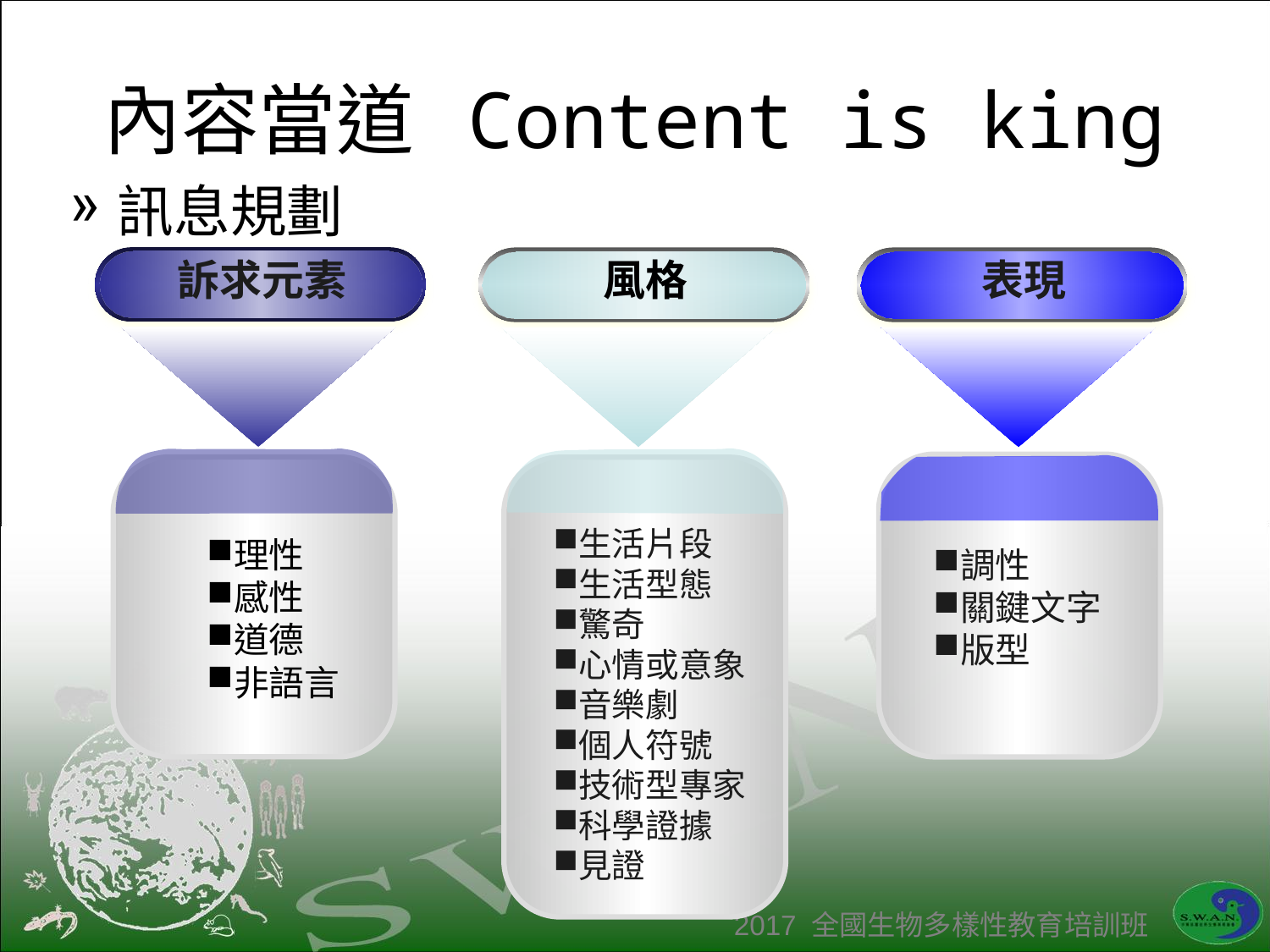

# 內容當道  Content is king
訊息規劃

訴求元素

風格

表現

生活片段
生活型態
驚奇
心情或意象
音樂劇
個人符號
技術型專家
科學證據
見證
理性
感性
道德
非語言

調性
關鍵文字
版型